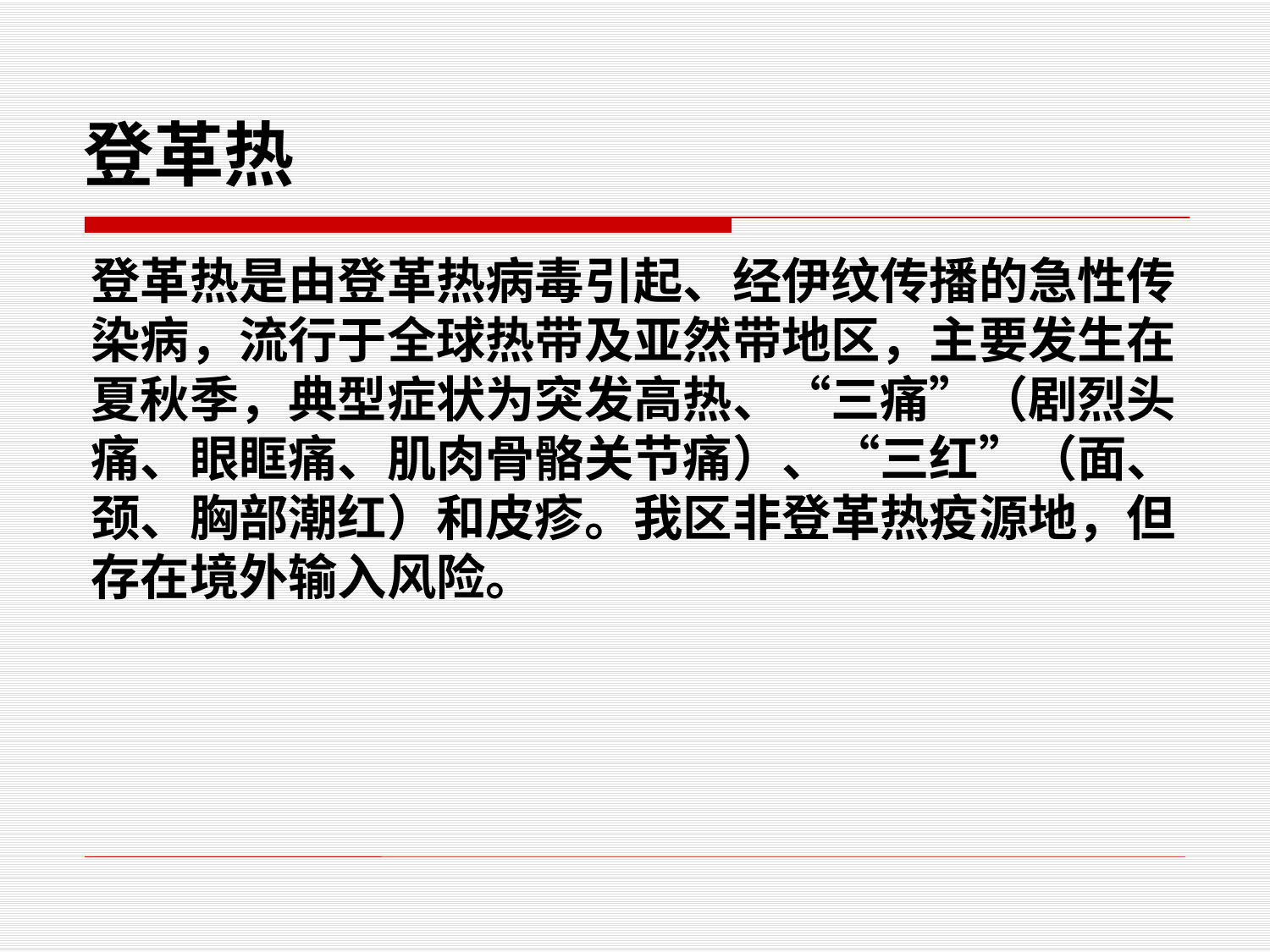

# 登革热
登革热是由登革热病毒引起、经伊纹传播的急性传染病，流行于全球热带及亚然带地区，主要发生在夏秋季，典型症状为突发高热、“三痛”（剧烈头痛、眼眶痛、肌肉骨骼关节痛）、“三红”（面、颈、胸部潮红）和皮疹。我区非登革热疫源地，但存在境外输入风险。